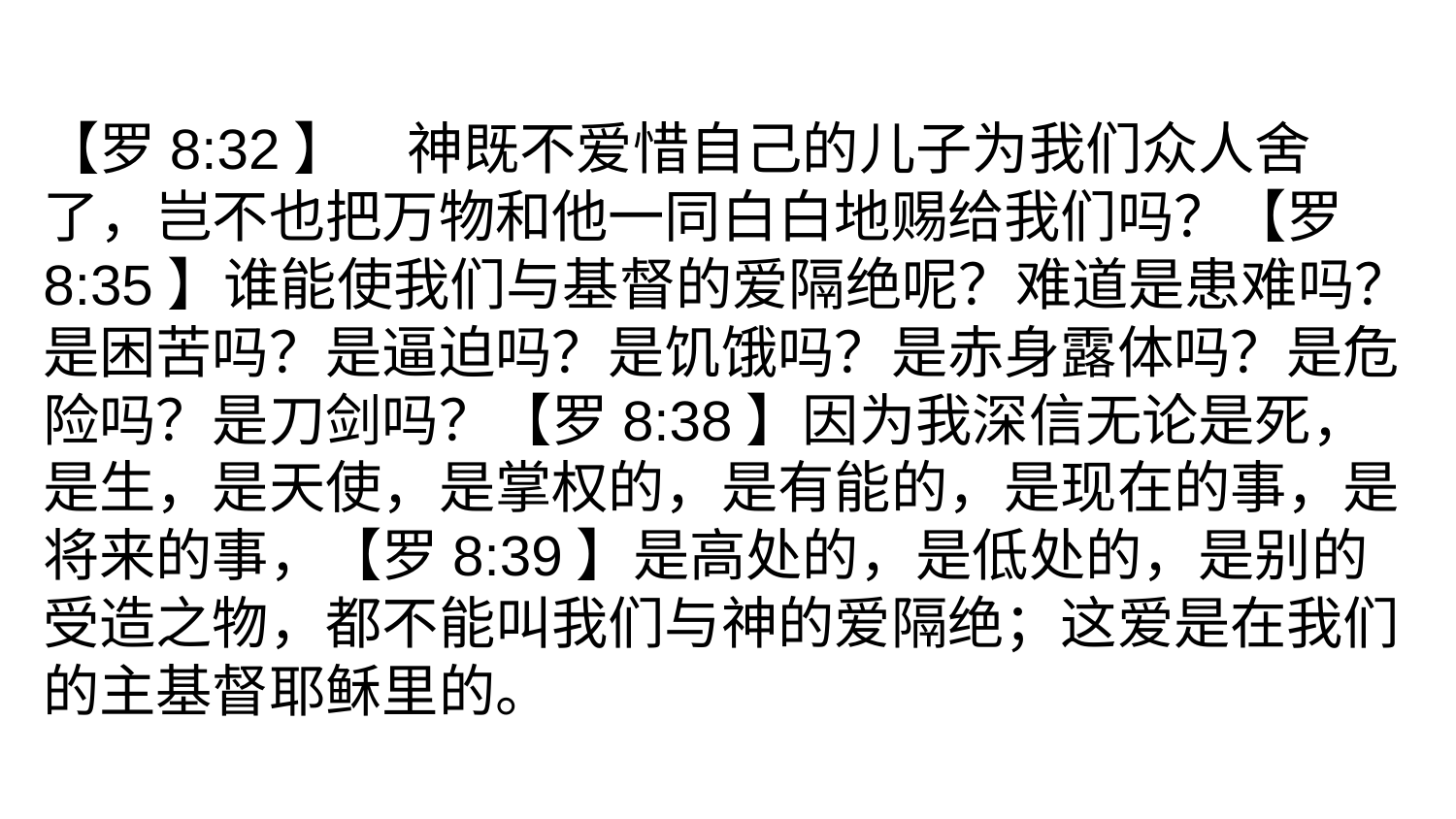

# 【罗8:32】　神既不爱惜自己的儿子为我们众人舍了，岂不也把万物和他一同白白地赐给我们吗？【罗8:35】谁能使我们与基督的爱隔绝呢？难道是患难吗？是困苦吗？是逼迫吗？是饥饿吗？是赤身露体吗？是危险吗？是刀剑吗？【罗8:38】因为我深信无论是死，是生，是天使，是掌权的，是有能的，是现在的事，是将来的事，【罗8:39】是高处的，是低处的，是别的受造之物，都不能叫我们与神的爱隔绝；这爱是在我们的主基督耶稣里的。